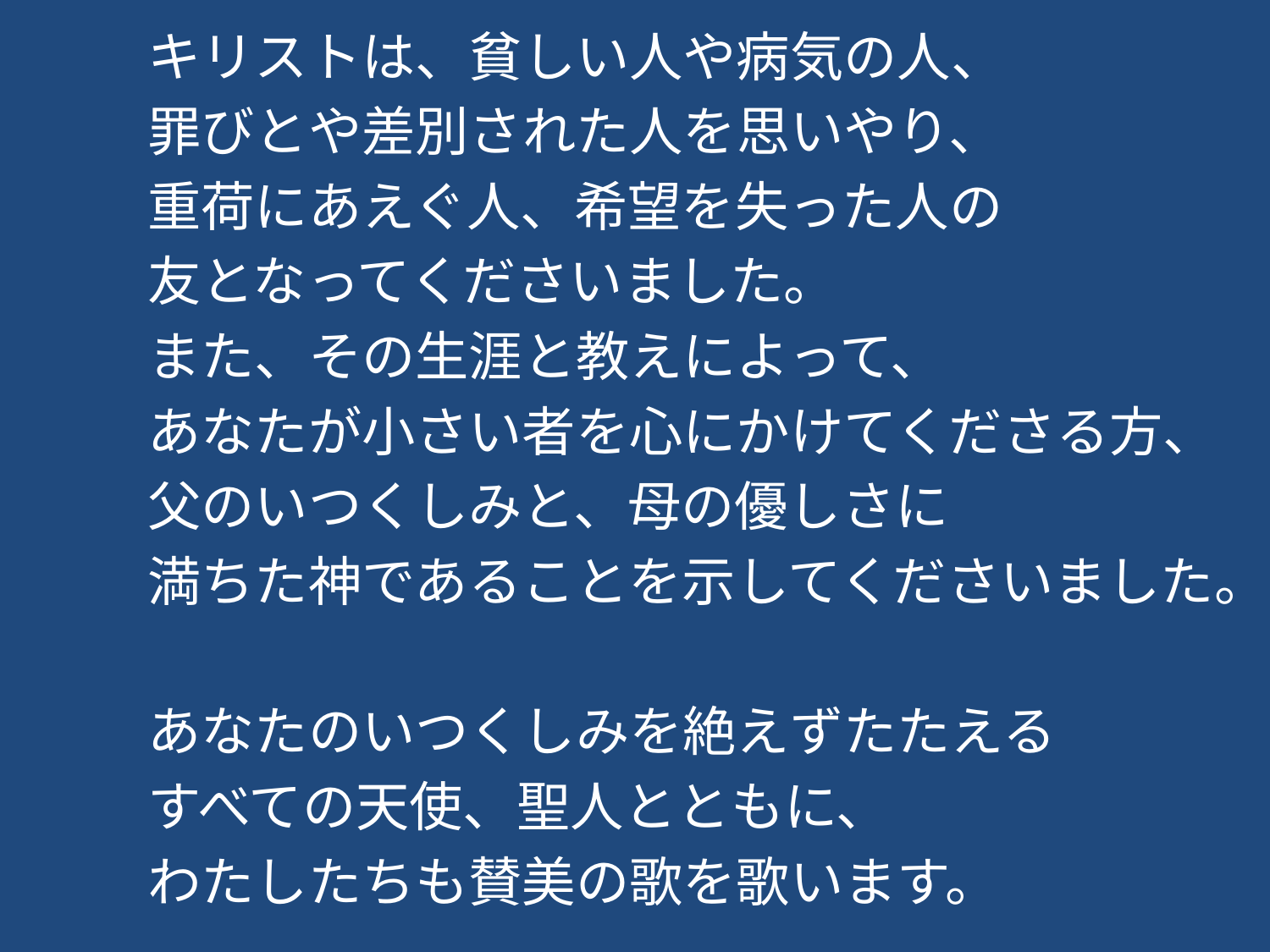

キリストは、貧しい人や病気の人、
罪びとや差別された人を思いやり、
重荷にあえぐ人、希望を失った人の
友となってくださいました。
また、その生涯と教えによって、
あなたが小さい者を心にかけてくださる方、
父のいつくしみと、母の優しさに
満ちた神であることを示してくださいました。

あなたのいつくしみを絶えずたたえる
すべての天使、聖人とともに、
わたしたちも賛美の歌を歌います。

#